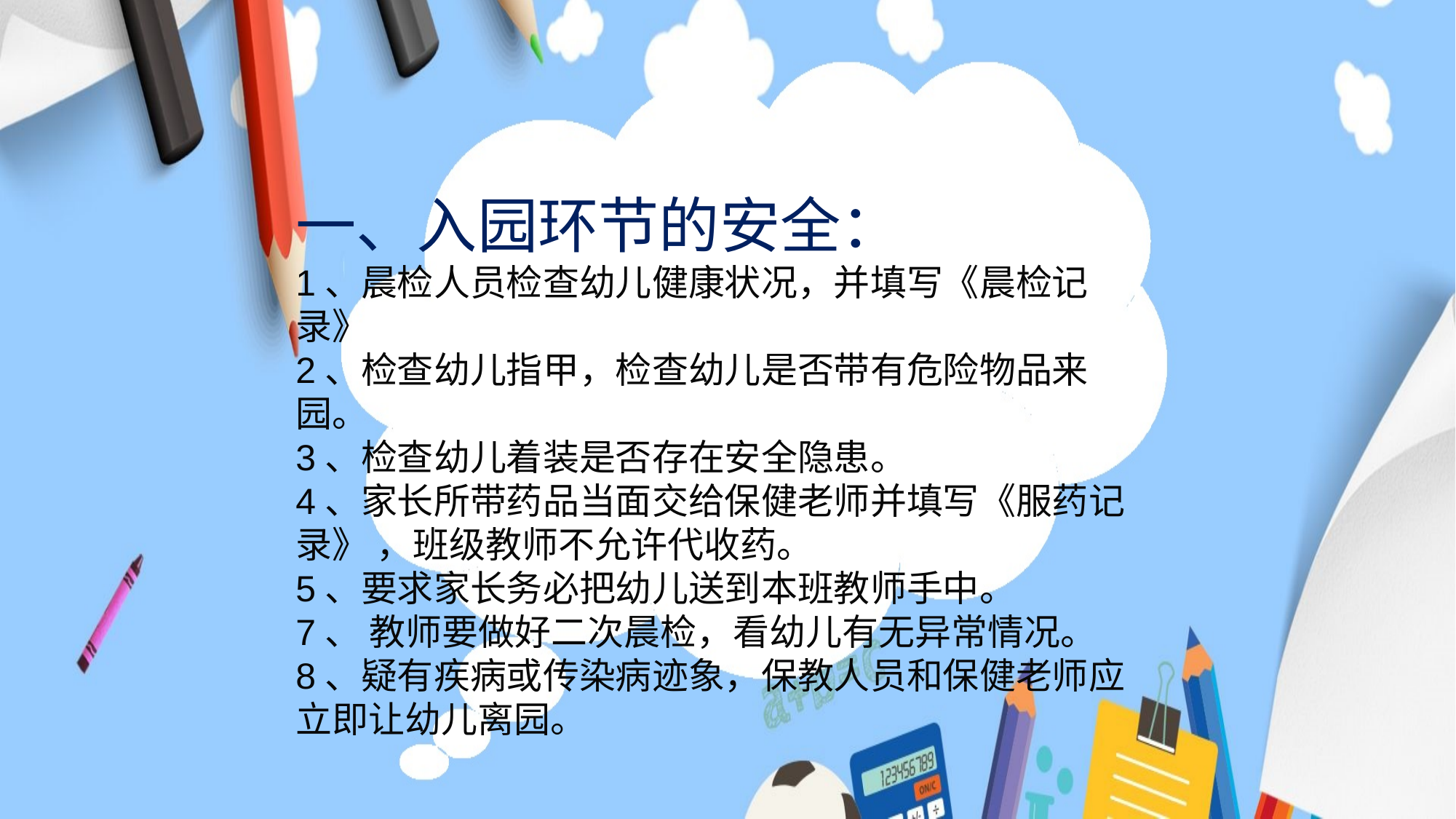

一、入园环节的安全：
1、晨检人员检查幼儿健康状况，并填写《晨检记录》
2、检查幼儿指甲，检查幼儿是否带有危险物品来园。
3、检查幼儿着装是否存在安全隐患。
4、家长所带药品当面交给保健老师并填写《服药记录》 ，班级教师不允许代收药。
5、要求家长务必把幼儿送到本班教师手中。
7、 教师要做好二次晨检，看幼儿有无异常情况。
8、疑有疾病或传染病迹象，保教人员和保健老师应立即让幼儿离园。